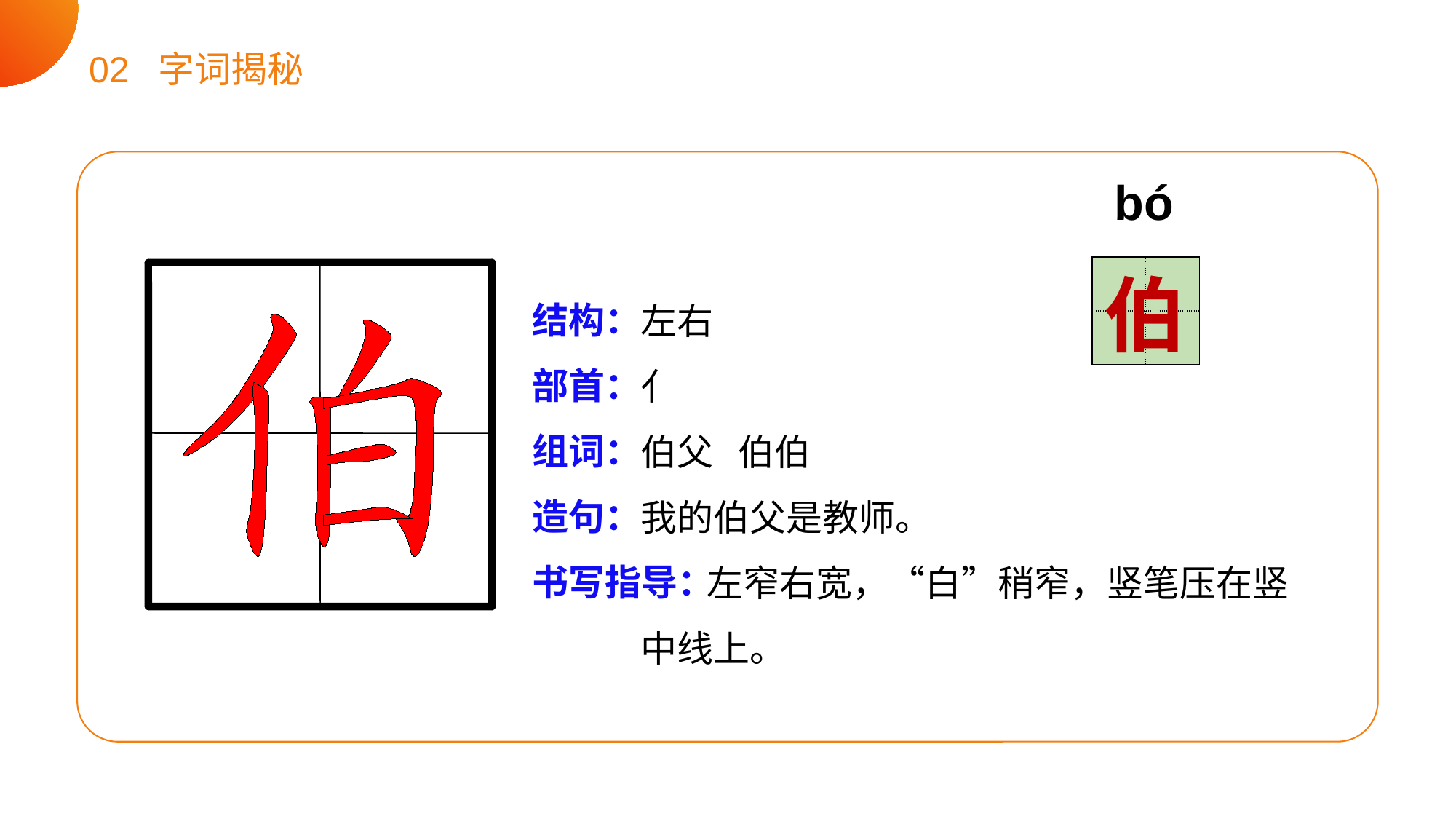

02  字词揭秘
bó
|  |  |
| --- | --- |
|  |  |
伯

结构：
部首：
组词：
造句：
书写指导：
左右
亻
伯父   伯伯
我的伯父是教师。
       左窄右宽，“白”稍窄，竖笔压在竖中线上。